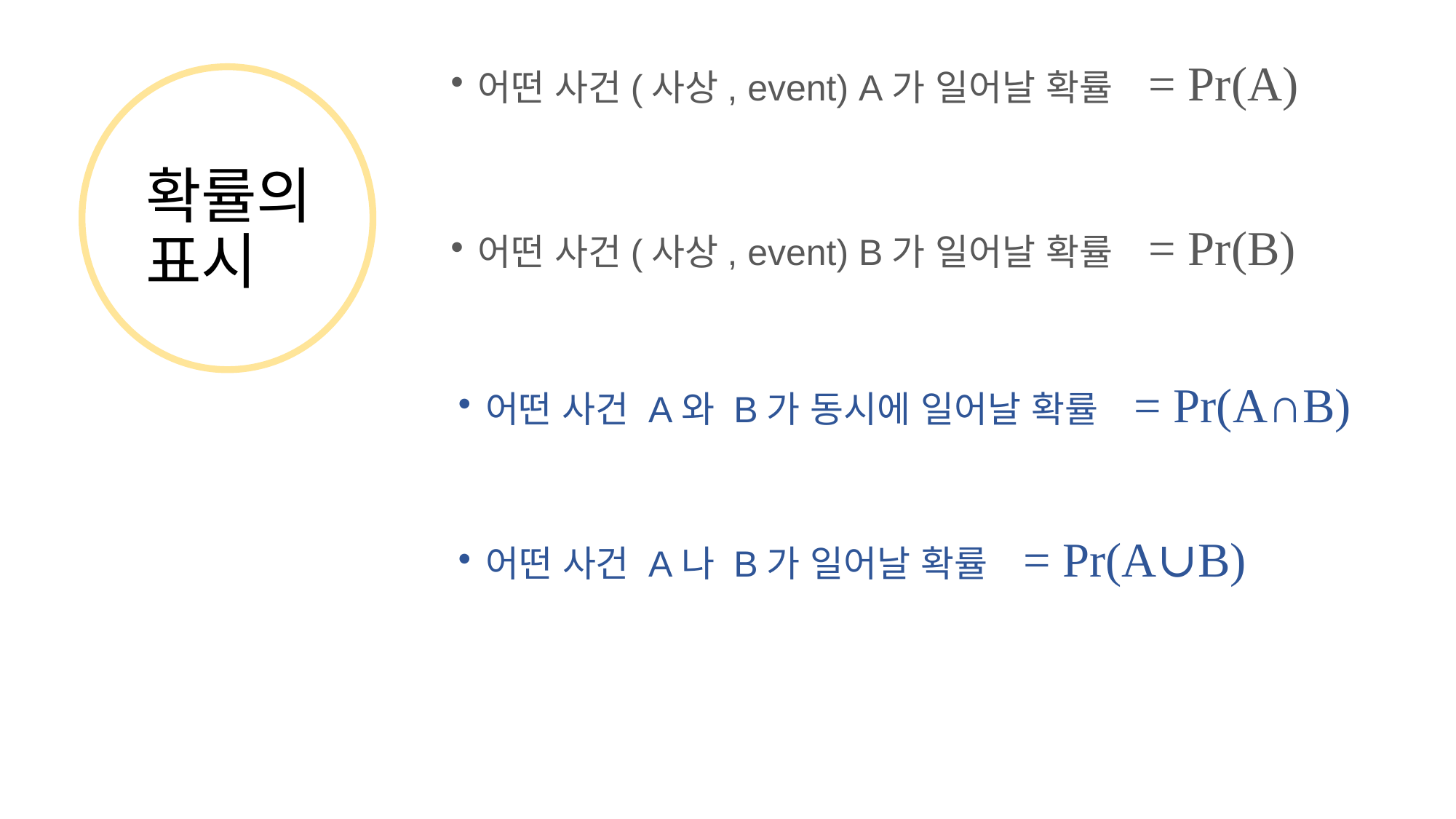

어떤 사건(사상, event) A가 일어날 확률  = Pr(A)

# 확률의 표시
어떤 사건(사상, event) B가 일어날 확률  = Pr(B)
어떤 사건 A와 B가 동시에 일어날 확률  = Pr(A∩B)
어떤 사건 A나 B가 일어날 확률  = Pr(A∪B)